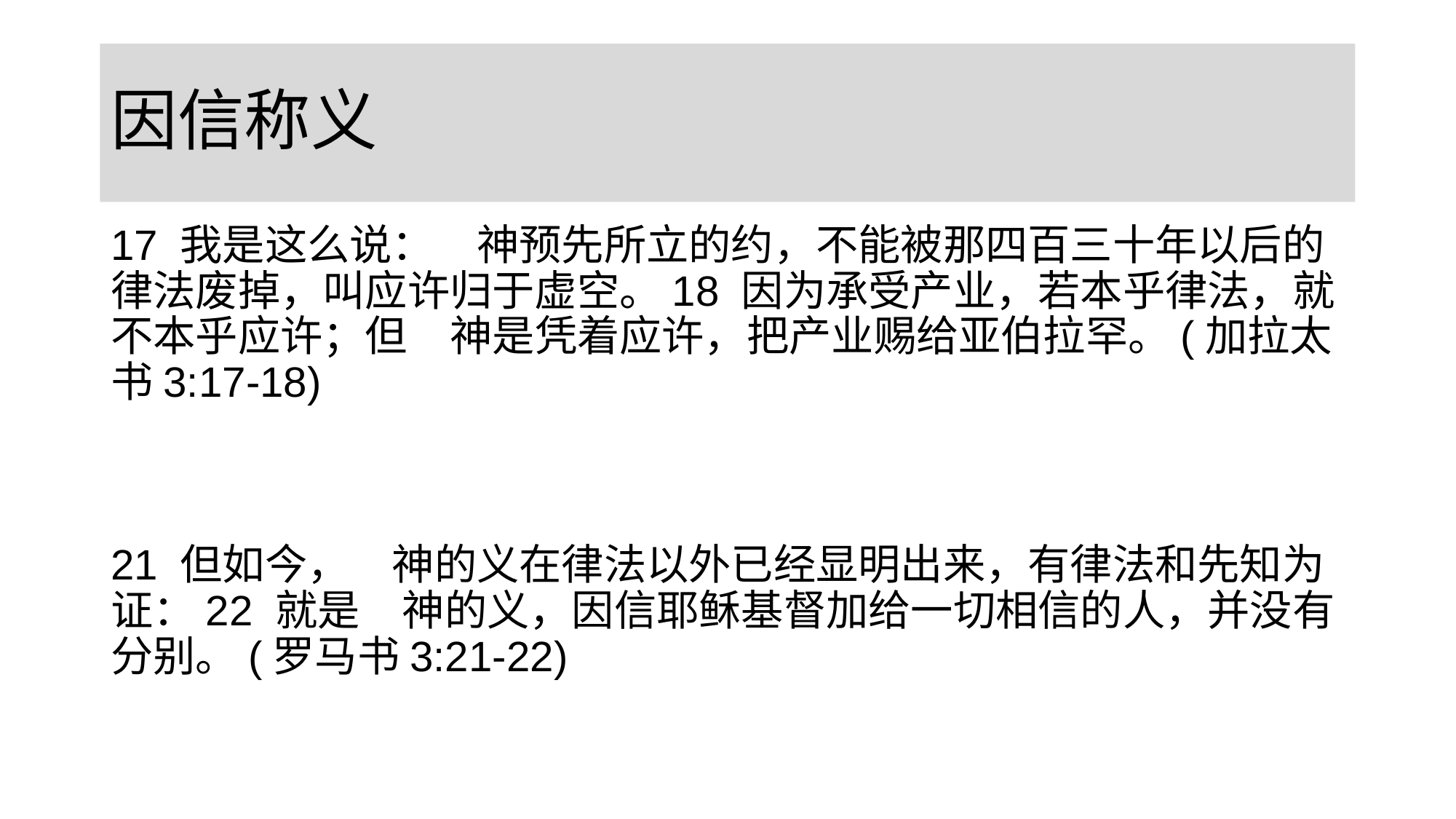

# 因信称义
17 我是这么说：　神预先所立的约，不能被那四百三十年以后的律法废掉，叫应许归于虚空。18 因为承受产业，若本乎律法，就不本乎应许；但　神是凭着应许，把产业赐给亚伯拉罕。(加拉太书3:17-18)

21 但如今，　神的义在律法以外已经显明出来，有律法和先知为证：22 就是　神的义，因信耶稣基督加给一切相信的人，并没有分别。(罗马书3:21-22)